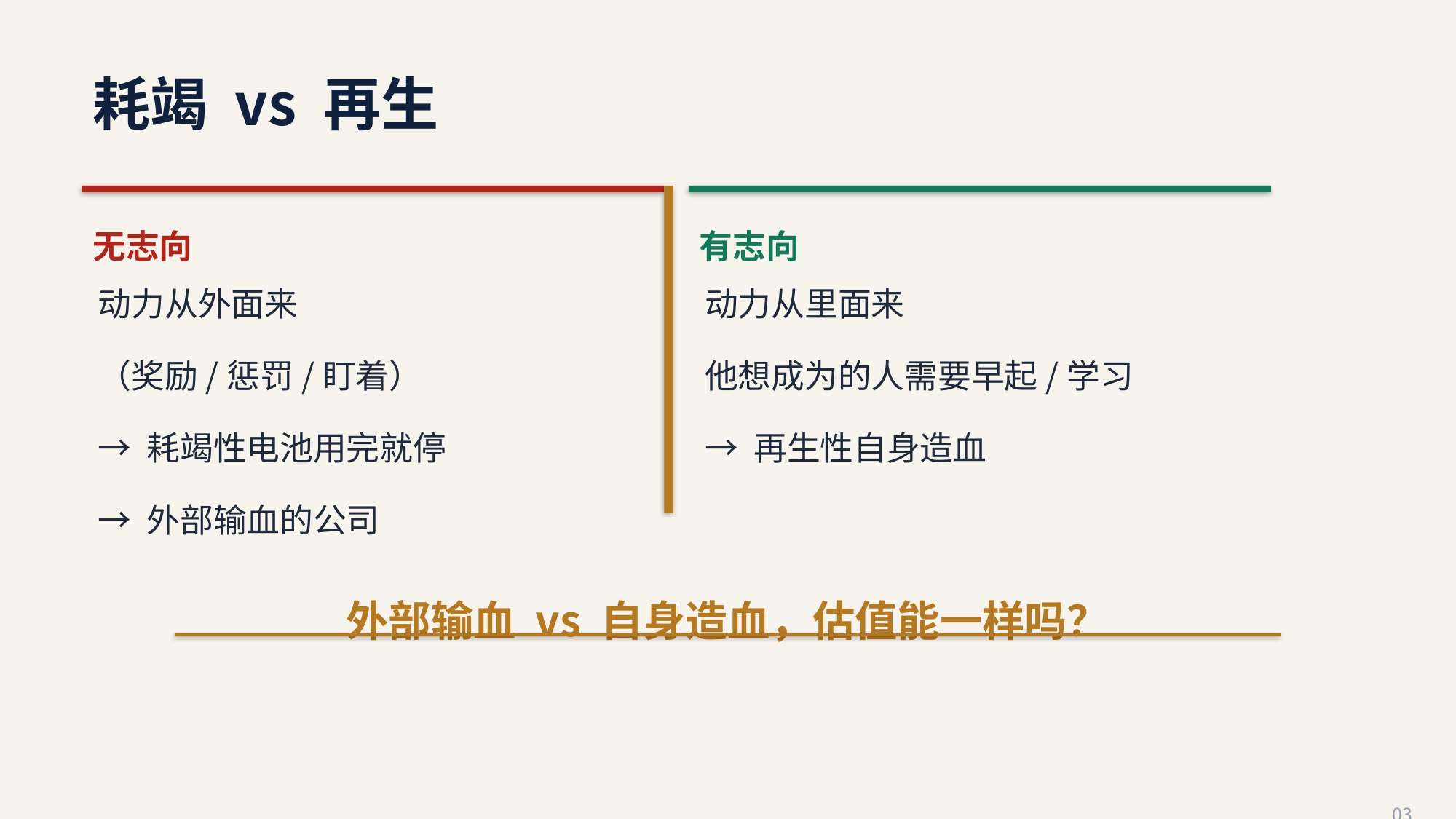

耗竭 vs 再生

无志向
有志向
动力从外面来
（奖励/惩罚/盯着）
→ 耗竭性电池用完就停
→ 外部输血的公司
动力从里面来
他想成为的人需要早起/学习
→ 再生性自身造血
外部输血 vs 自身造血，估值能一样吗？

03